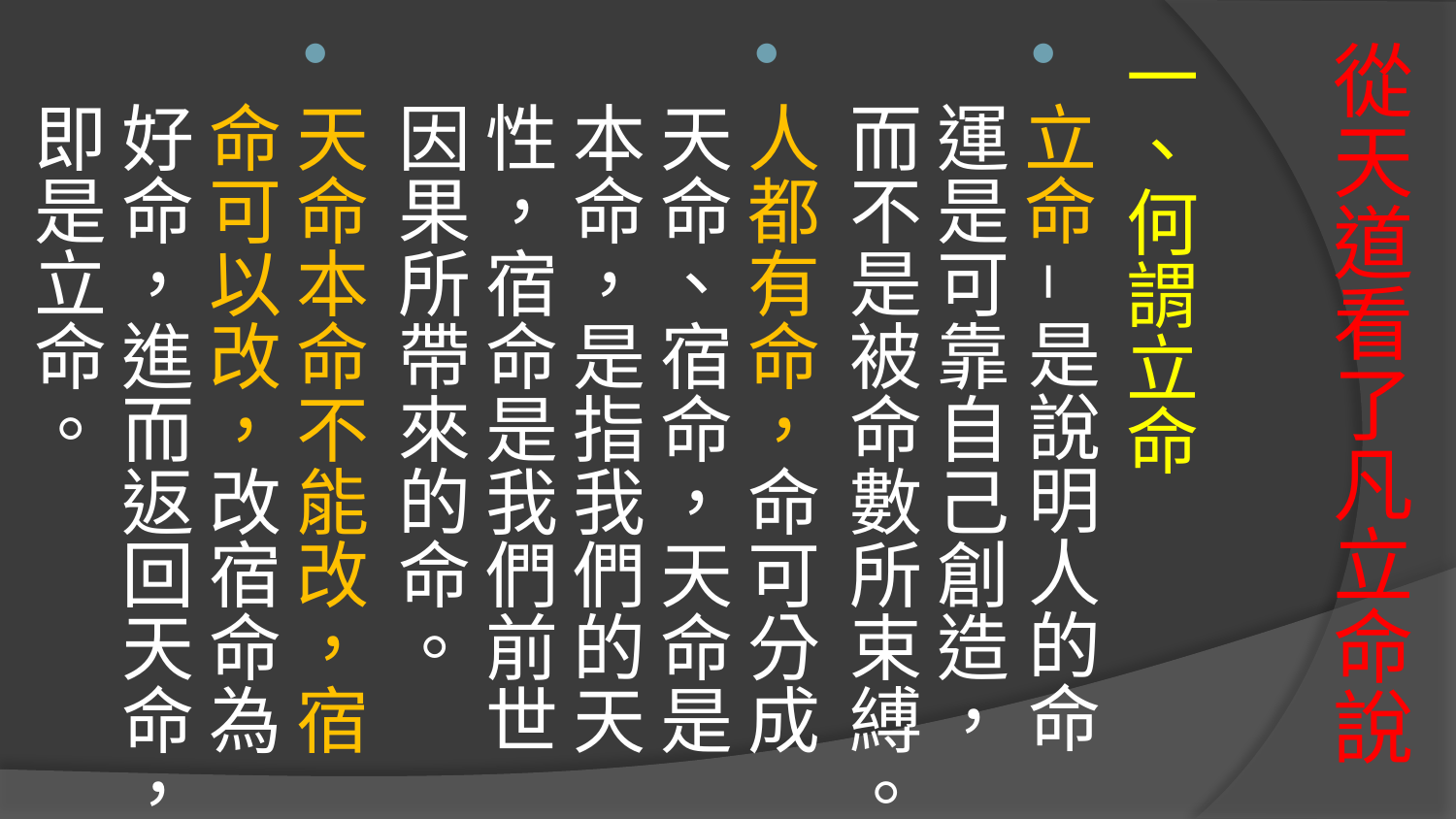

一、何謂立命
立命 – 是說明人的命運是可靠自己創造，而不是被命數所束縛。
人都有命，命可分成天命、宿命，天命是本命，是指我們的天性，宿命是我們前世因果所帶來的命。
天命本命不能改，宿命可以改，改宿命為好命，進而返回天命，即是立命。
# 從天道看了凡立命說